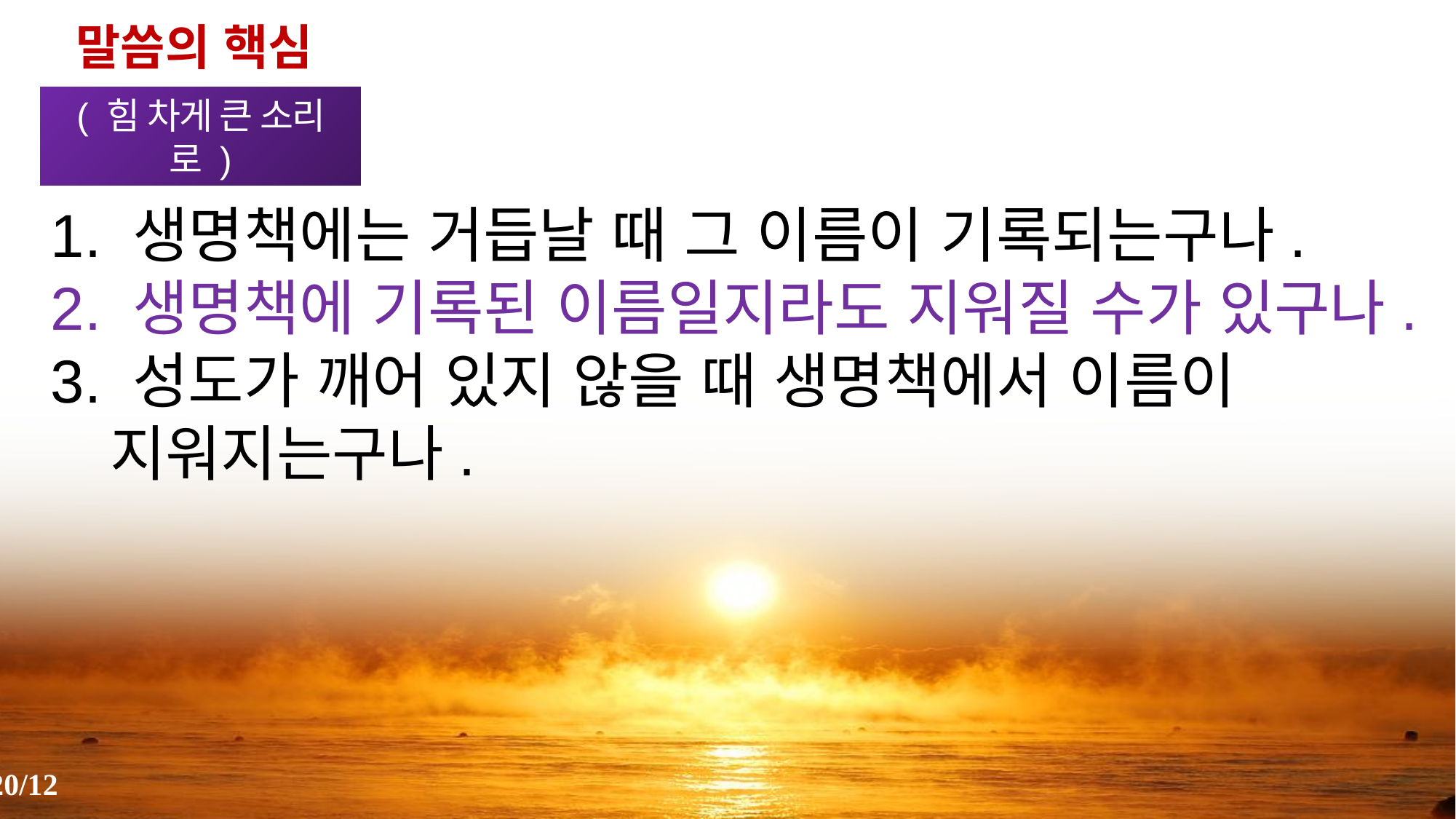

말씀의 핵심(1)

( 힘 차게 큰 소리로 )
1. 생명책에는 거듭날 때 그 이름이 기록되는구나.
2. 생명책에 기록된 이름일지라도 지워질 수가 있구나.
3. 성도가 깨어 있지 않을 때 생명책에서 이름이 지워지는구나.